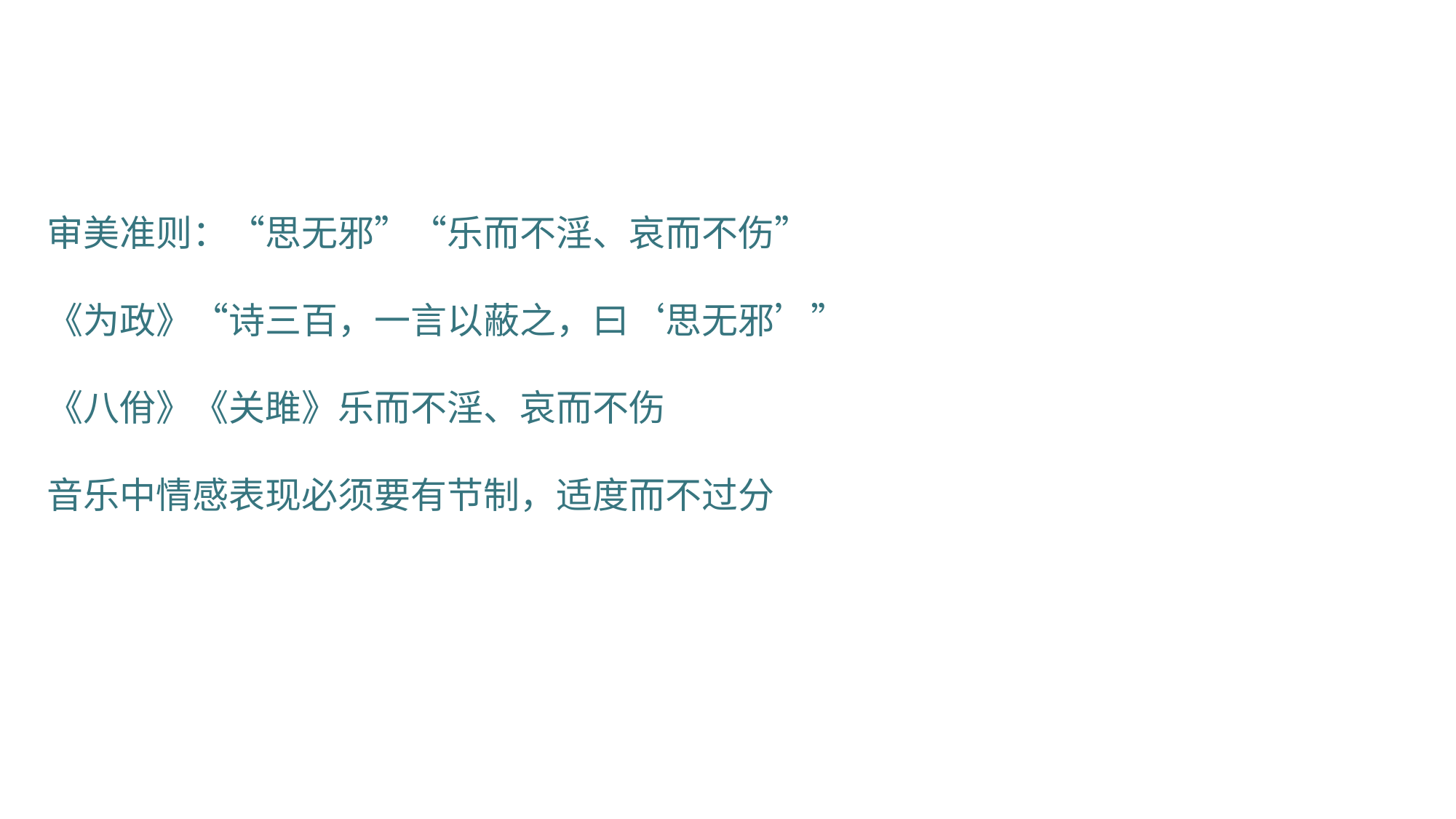

审美准则：“思无邪”“乐而不淫、哀而不伤”

《为政》“诗三百，一言以蔽之，曰‘思无邪’”

《八佾》《关雎》乐而不淫、哀而不伤

音乐中情感表现必须要有节制，适度而不过分